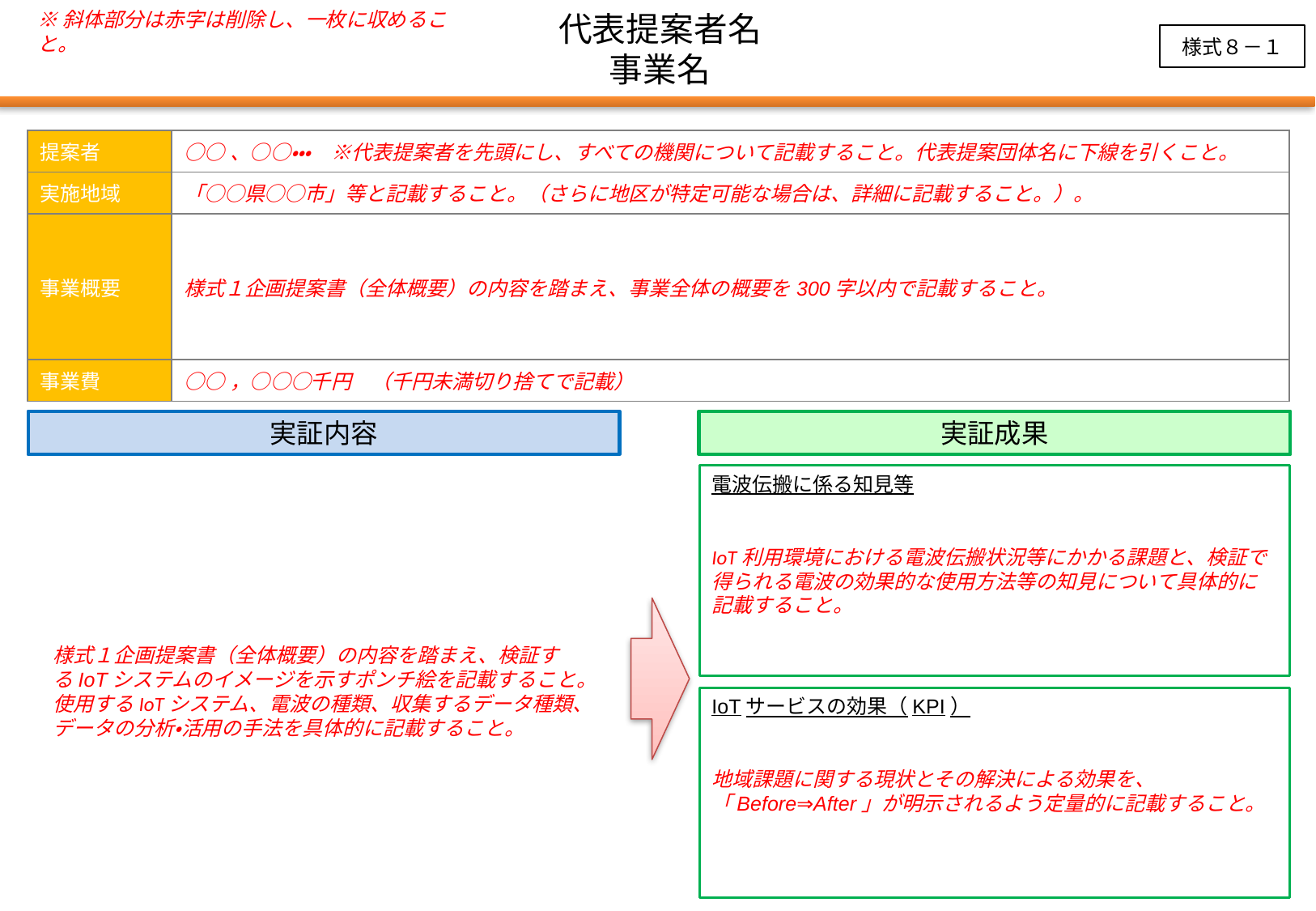

※斜体部分は赤字は削除し、一枚に収めること。
代表提案者名
事業名
様式８－１

| 提案者 | ○○、○○・・・　※代表提案者を先頭にし、すべての機関について記載すること。代表提案団体名に下線を引くこと。 |
| --- | --- |
| 実施地域 | 「○○県○○市」等と記載すること。（さらに地区が特定可能な場合は、詳細に記載すること。）。 |
| 事業概要 | 様式１企画提案書（全体概要）の内容を踏まえ、事業全体の概要を300字以内で記載すること。 |
| 事業費 | ○○，○○○千円　（千円未満切り捨てで記載） |
実証内容
実証成果
電波伝搬に係る知見等

IoT利用環境における電波伝搬状況等にかかる課題と、検証で得られる電波の効果的な使用方法等の知見について具体的に記載すること。

様式１企画提案書（全体概要）の内容を踏まえ、検証するIoTシステムのイメージを示すポンチ絵を記載すること。
使用するIoTシステム、電波の種類、収集するデータ種類、データの分析・活用の手法を具体的に記載すること。
IoTサービスの効果（KPI）

地域課題に関する現状とその解決による効果を、「Before⇒After」が明示されるよう定量的に記載すること。